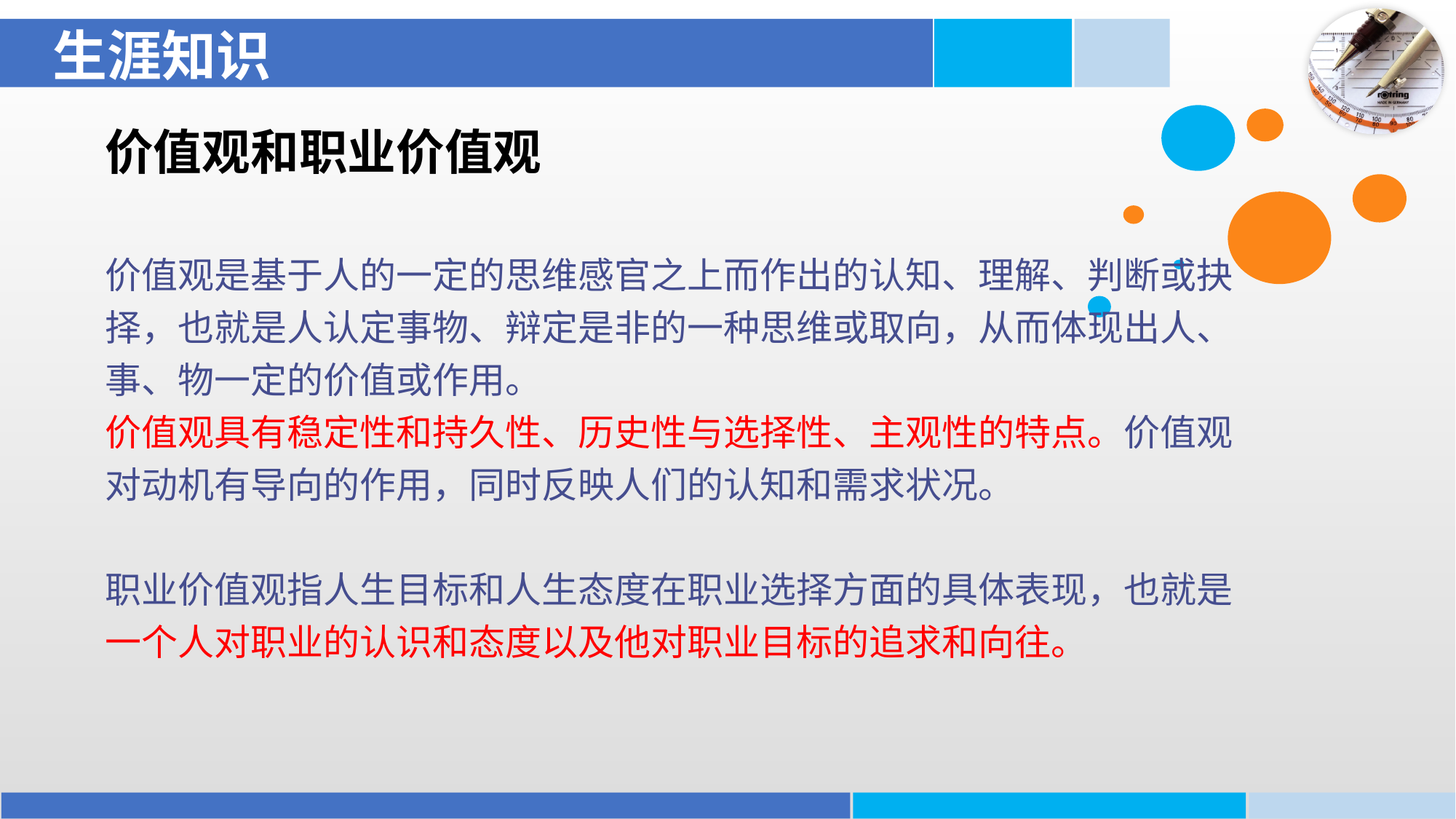

生涯知识
价值观和职业价值观
价值观是基于人的一定的思维感官之上而作出的认知、理解、判断或抉择，也就是人认定事物、辩定是非的一种思维或取向，从而体现出人、事、物一定的价值或作用。
价值观具有稳定性和持久性、历史性与选择性、主观性的特点。价值观对动机有导向的作用，同时反映人们的认知和需求状况。

职业价值观指人生目标和人生态度在职业选择方面的具体表现，也就是一个人对职业的认识和态度以及他对职业目标的追求和向往。